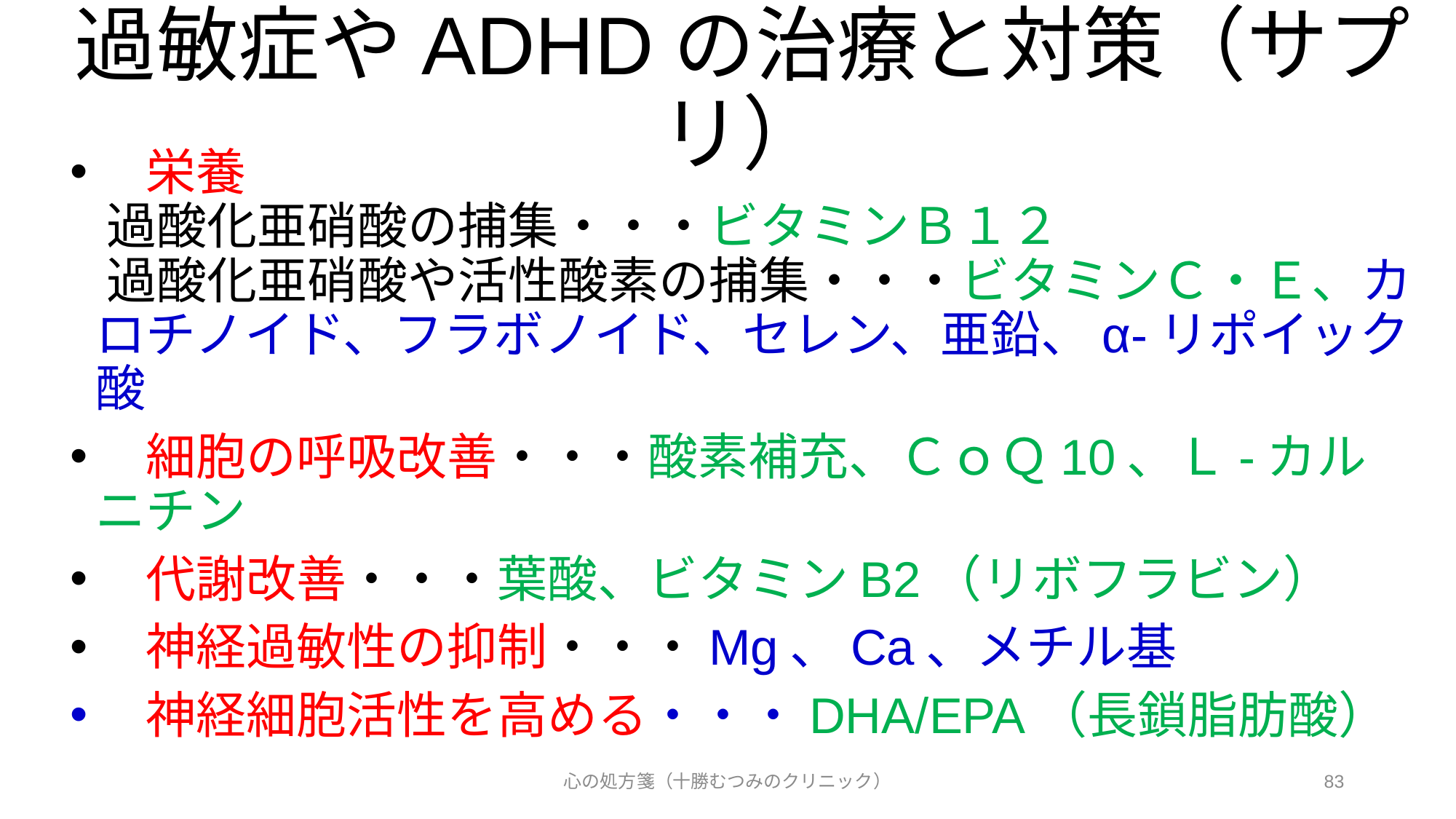

# 過敏症やADHDの治療と対策（サプリ）
　栄養
 過酸化亜硝酸の捕集・・・ビタミンＢ１２
 過酸化亜硝酸や活性酸素の捕集・・・ビタミンＣ・Ｅ、カロチノイド、フラボノイド、セレン、亜鉛、α-リポイック酸
　細胞の呼吸改善・・・酸素補充、ＣｏＱ10、Ｌ-カルニチン
　代謝改善・・・葉酸、ビタミンB2（リボフラビン）
　神経過敏性の抑制・・・Mg、Ca、メチル基
　神経細胞活性を高める・・・DHA/EPA（長鎖脂肪酸）
心の処方箋（十勝むつみのクリニック）
83